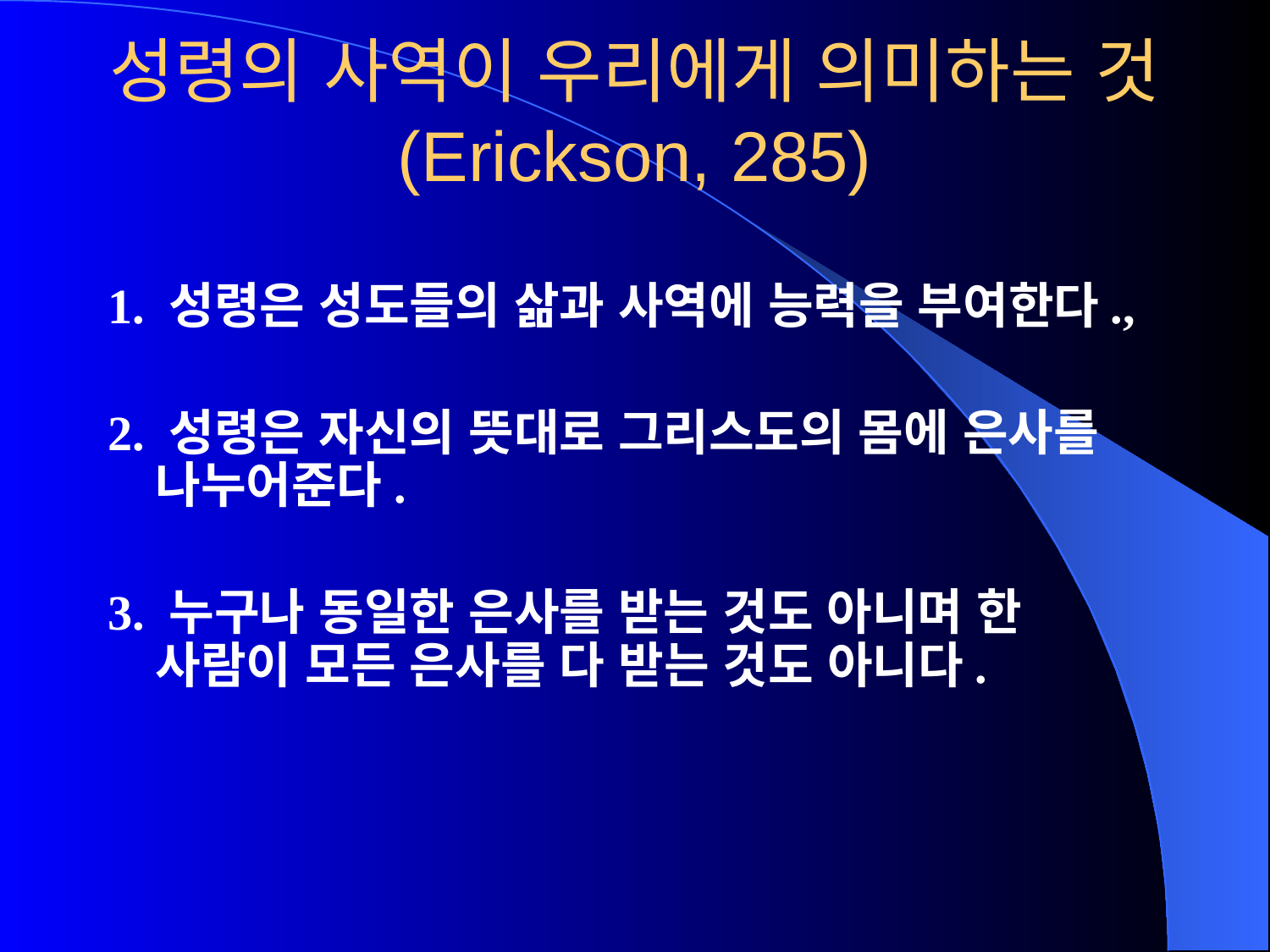

# 성령의 사역이 우리에게 의미하는 것 (Erickson, 285)
1. 성령은 성도들의 삶과 사역에 능력을 부여한다.,

2. 성령은 자신의 뜻대로 그리스도의 몸에 은사를 나누어준다.

3. 누구나 동일한 은사를 받는 것도 아니며 한 사람이 모든 은사를 다 받는 것도 아니다.